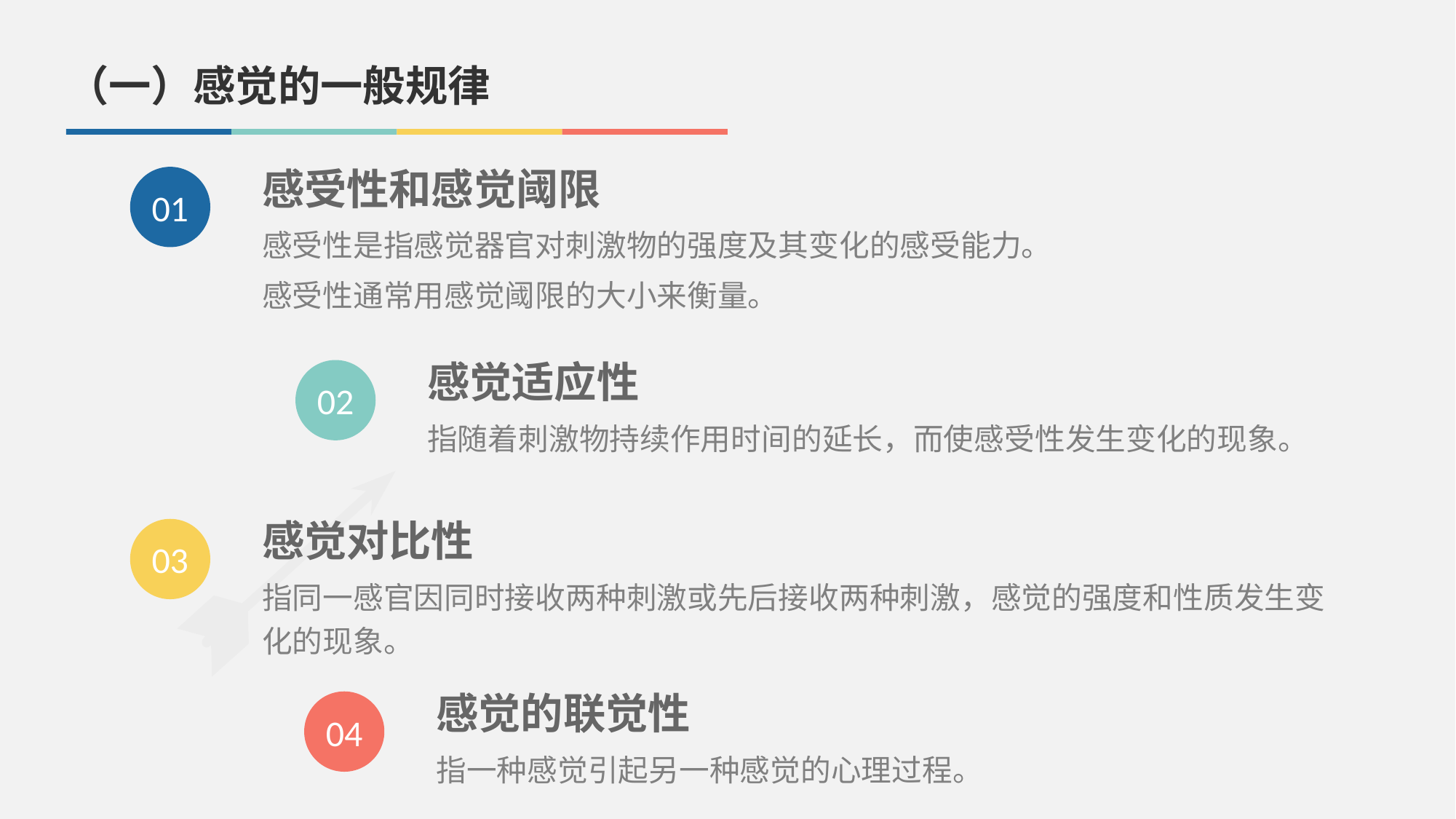

（一）感觉的一般规律

感受性和感觉阈限
感受性是指感觉器官对刺激物的强度及其变化的感受能力。
感受性通常用感觉阈限的大小来衡量。
01

感觉适应性
指随着刺激物持续作用时间的延长，而使感受性发生变化的现象。
02

感觉对比性
指同一感官因同时接收两种刺激或先后接收两种刺激，感觉的强度和性质发生变化的现象。
03
感觉的联觉性
指一种感觉引起另一种感觉的心理过程。
04